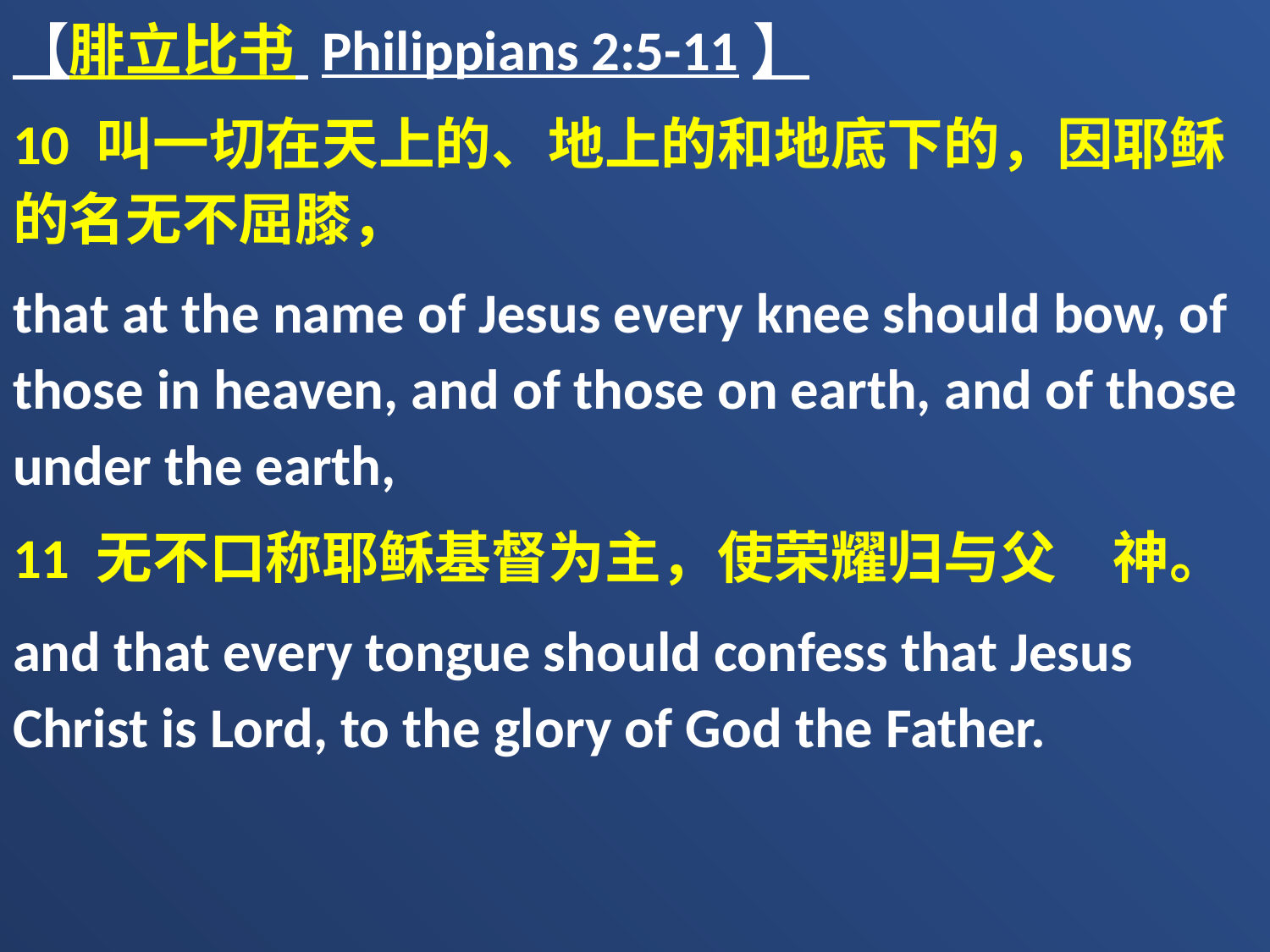

【腓立比书 Philippians 2:5-11】
10 叫一切在天上的、地上的和地底下的，因耶稣的名无不屈膝，
that at the name of Jesus every knee should bow, of those in heaven, and of those on earth, and of those under the earth,
11 无不口称耶稣基督为主，使荣耀归与父　神。
and that every tongue should confess that Jesus Christ is Lord, to the glory of God the Father.